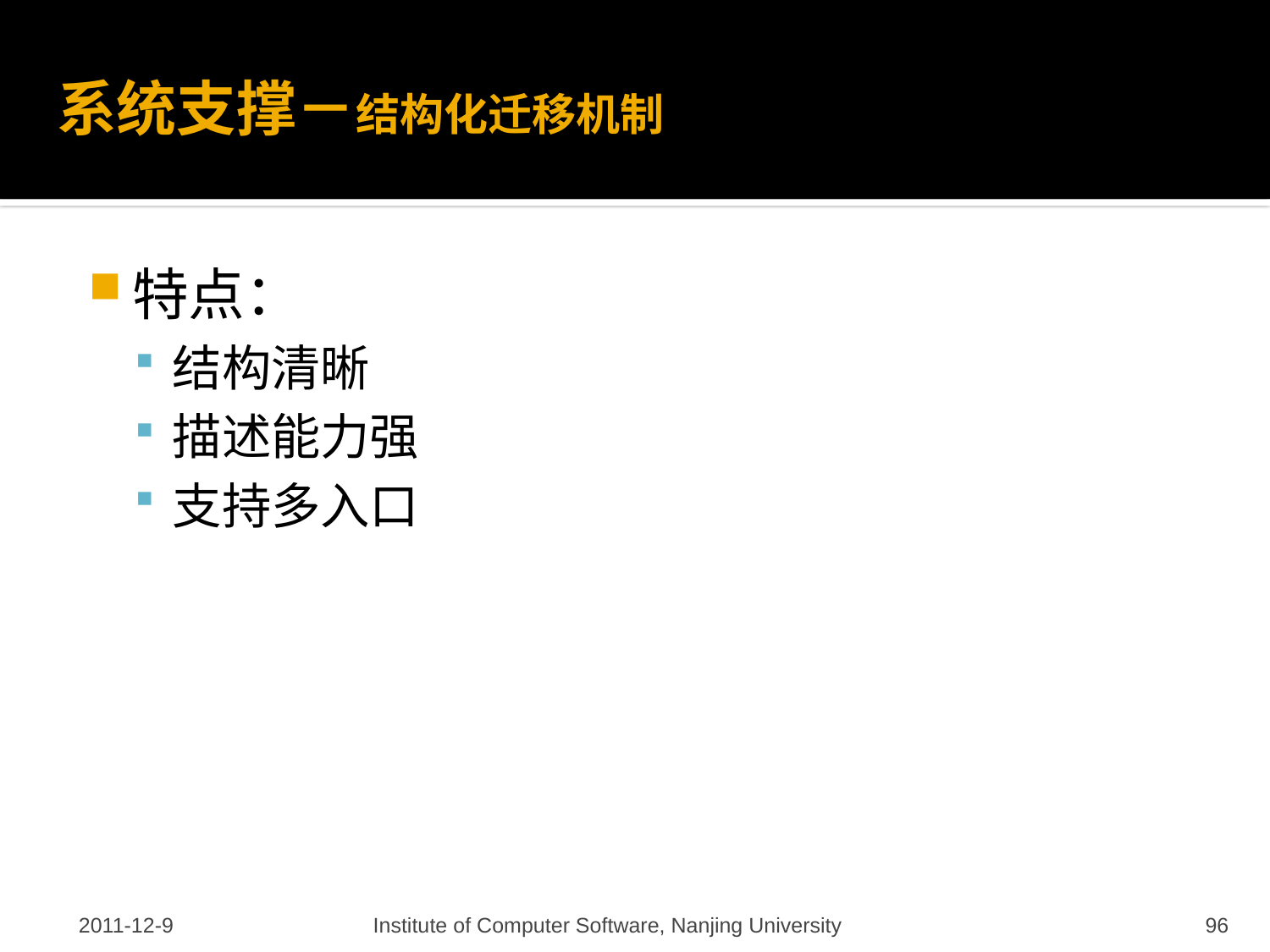

# 系统支撑－结构化迁移机制
特点：
结构清晰
描述能力强
支持多入口
2011-12-9
Institute of Computer Software, Nanjing University
96